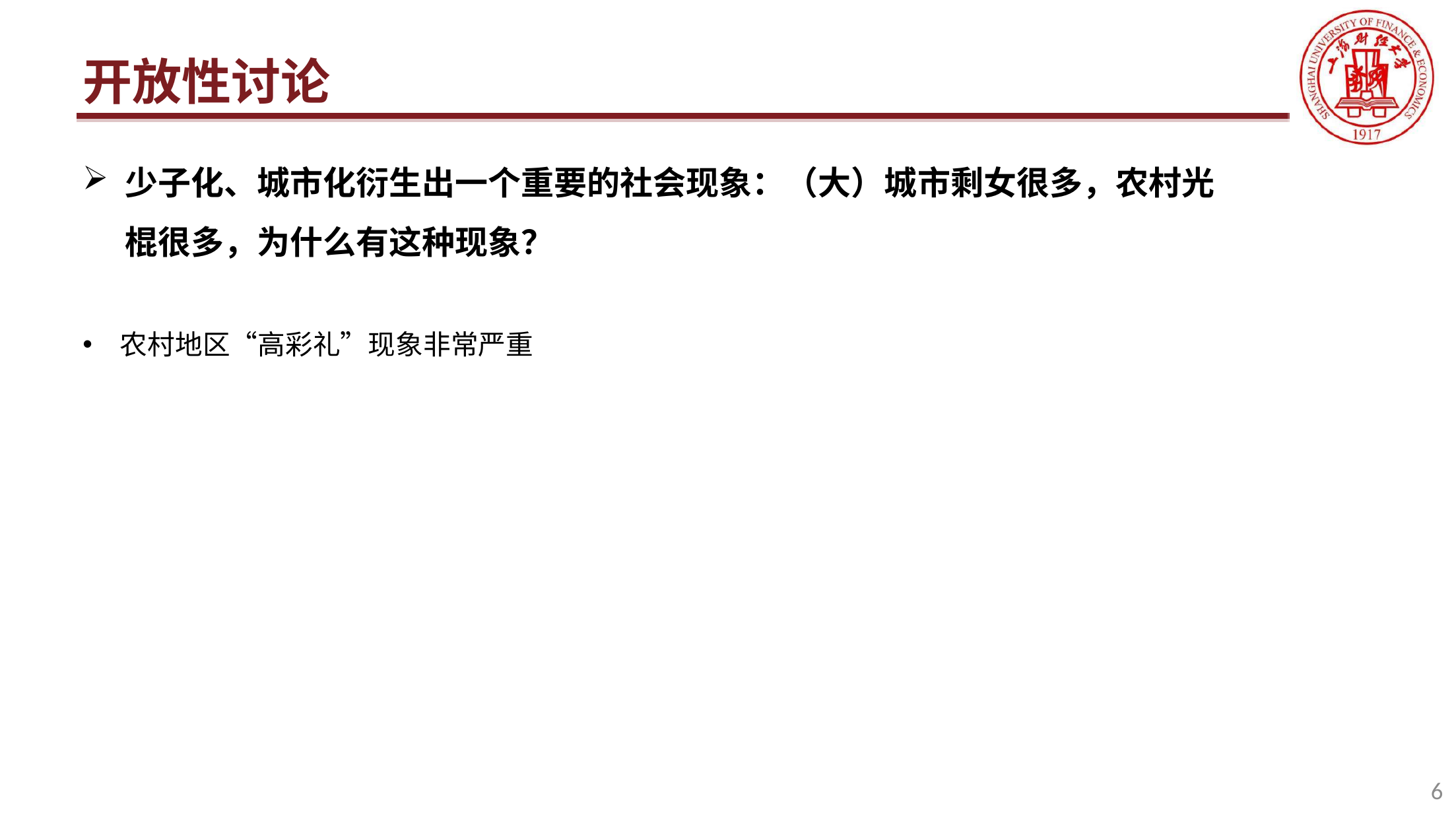

# 开放性讨论
少子化、城市化衍生出一个重要的社会现象：（大）城市剩女很多，农村光棍很多，为什么有这种现象？

农村地区“高彩礼”现象非常严重

6